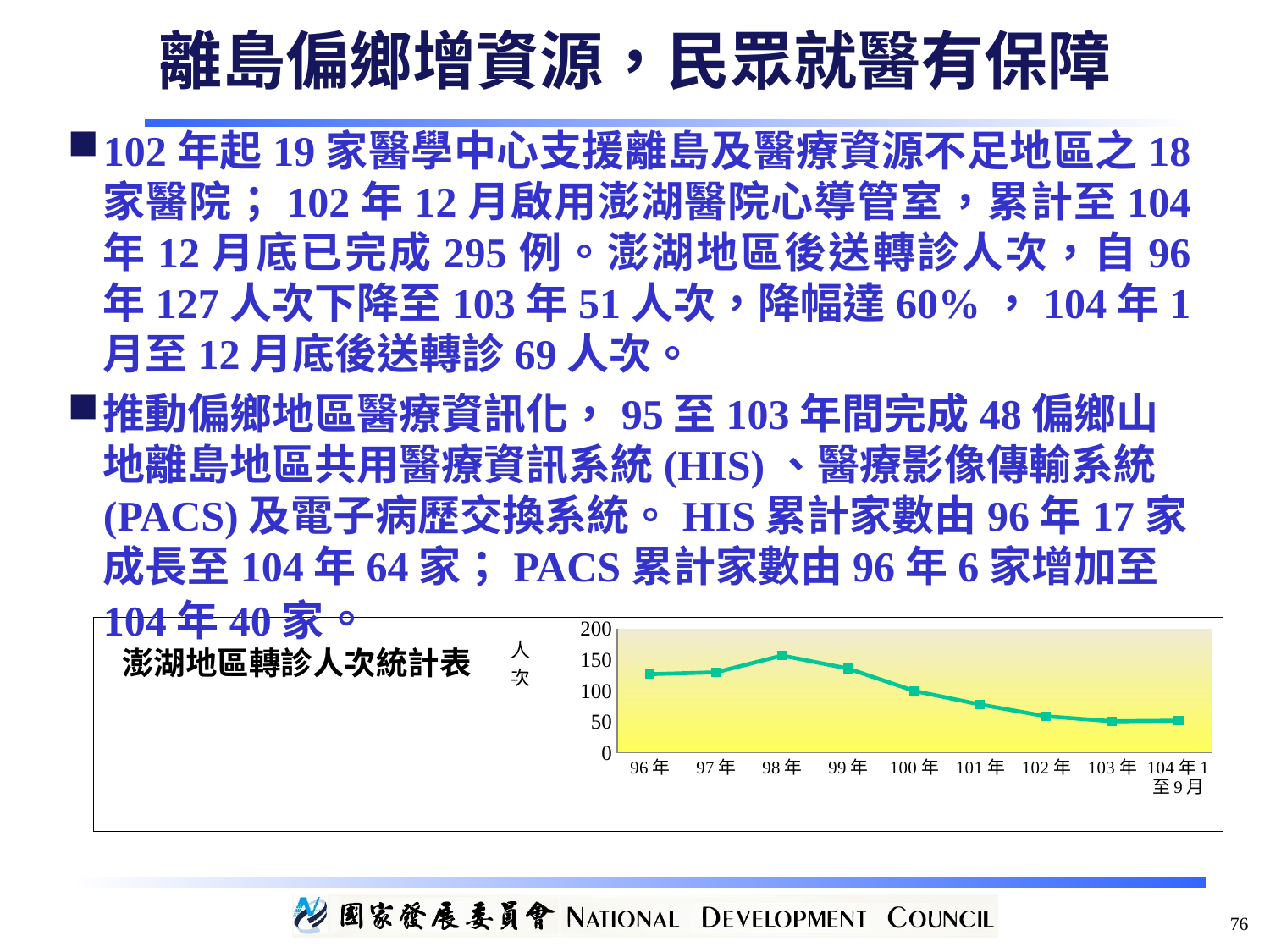

離島偏鄉增資源，民眾就醫有保障
102年起19家醫學中心支援離島及醫療資源不足地區之18家醫院；102年12月啟用澎湖醫院心導管室，累計至104年12月底已完成295例。澎湖地區後送轉診人次，自96年127人次下降至103年51人次，降幅達60%，104年1月至12月底後送轉診69人次。
推動偏鄉地區醫療資訊化，95至103年間完成48偏鄉山地離島地區共用醫療資訊系統(HIS)、醫療影像傳輸系統(PACS)及電子病歷交換系統。HIS累計家數由96年17家成長至104年64家；PACS累計家數由96年6家增加至104年40家。

### Chart: 澎湖地區轉診人次統計表

| Category | 澎湖地區 |
|---|---|
| 96年 | 127.0 |
| 97年 | 130.0 |
| 98年 | 157.0 |
| 99年 | 136.0 |
| 100年 | 100.0 |
| 101年 | 78.0 |
| 102年 | 59.0 |
| 103年 | 51.0 |
| 104年1至9月 | 52.0 |
76